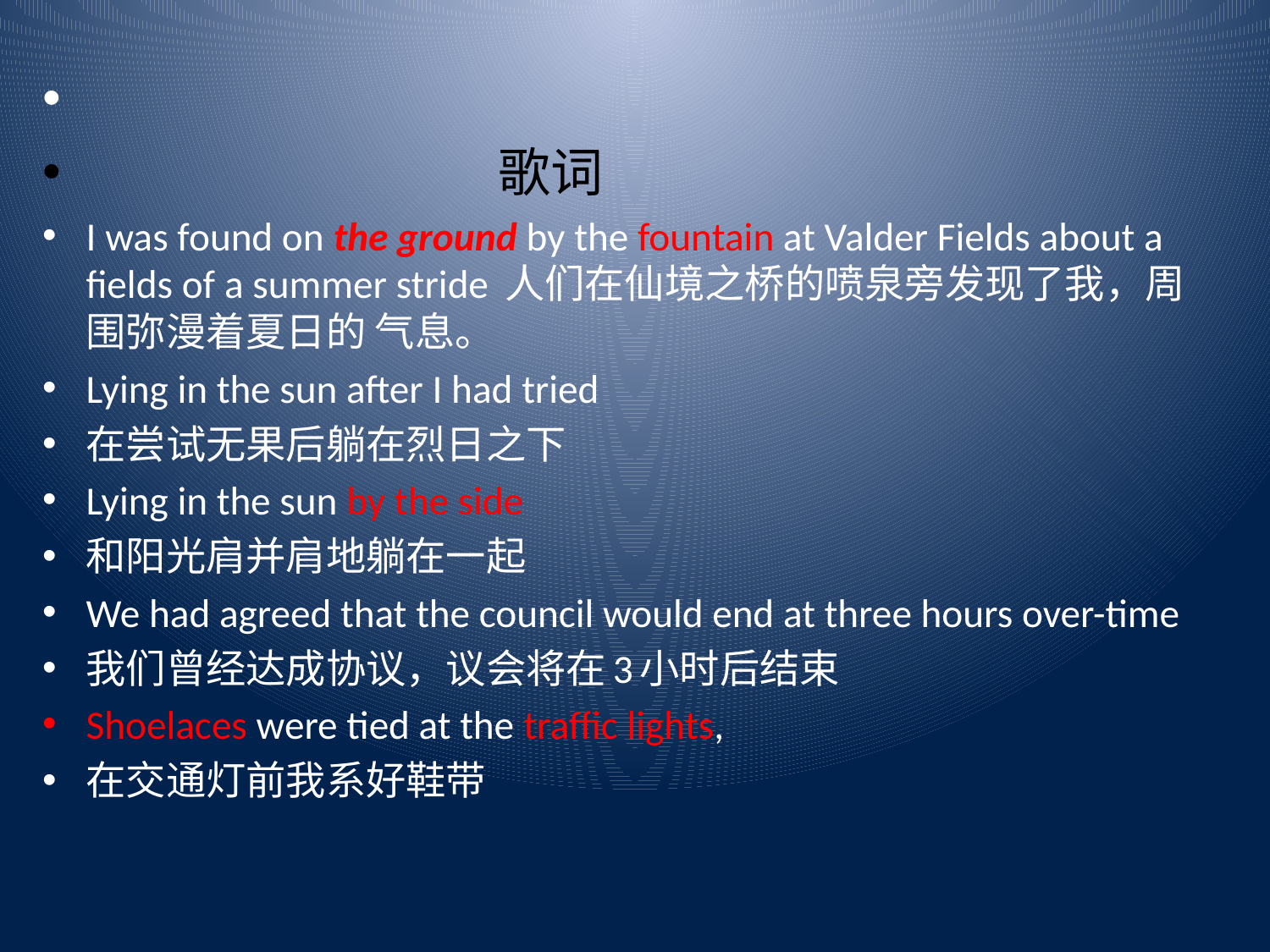

歌词
I was found on the ground by the fountain at Valder Fields about a fields of a summer stride 人们在仙境之桥的喷泉旁发现了我，周围弥漫着夏日的 气息。
Lying in the sun after I had tried
在尝试无果后躺在烈日之下
Lying in the sun by the side
和阳光肩并肩地躺在一起
We had agreed that the council would end at three hours over-time
我们曾经达成协议，议会将在3小时后结束
Shoelaces were tied at the traffic lights,
在交通灯前我系好鞋带